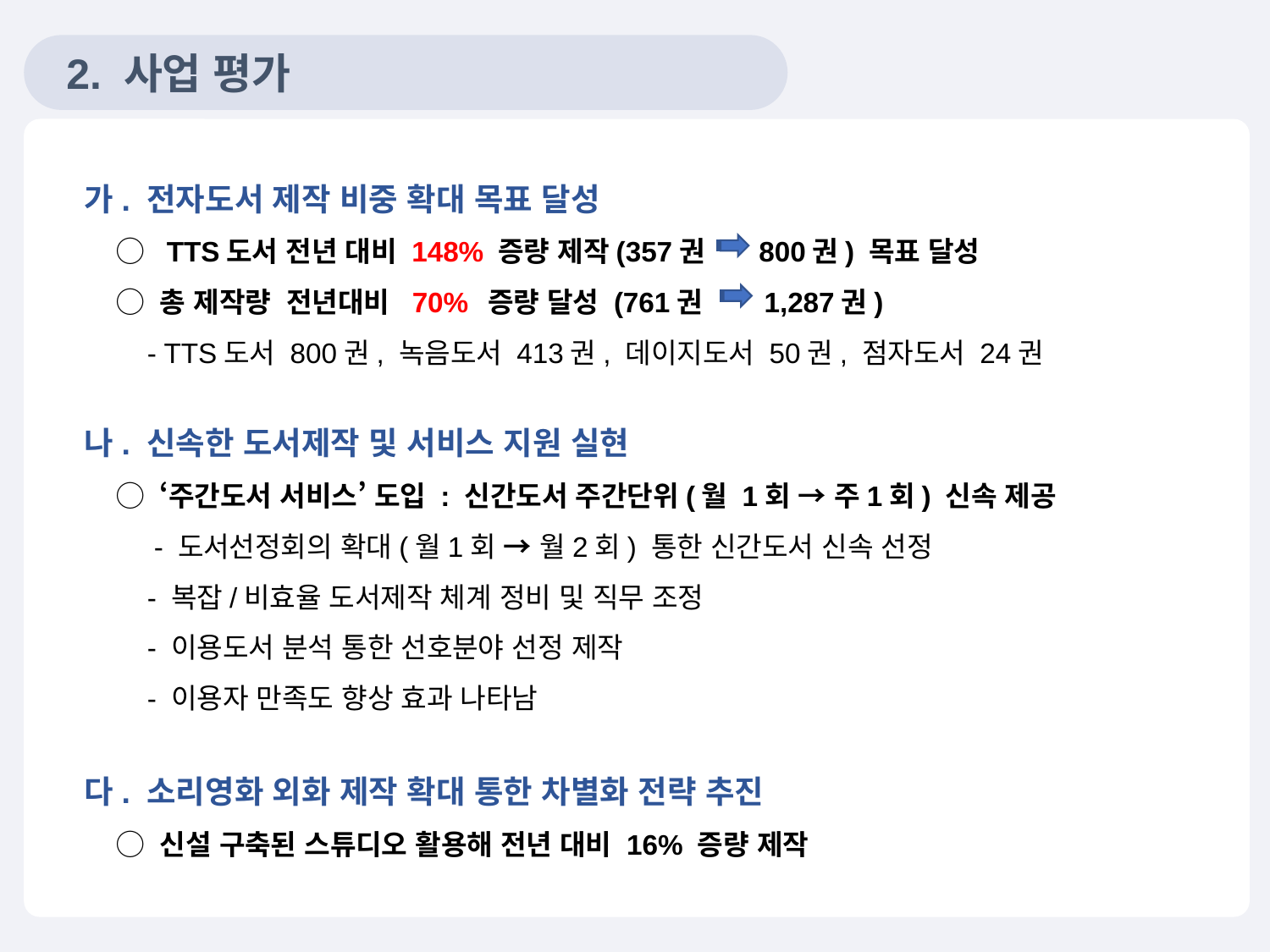

2. 사업 평가

가. 전자도서 제작 비중 확대 목표 달성
    ◯  TTS도서 전년 대비 148% 증량 제작(357권      800권) 목표 달성
    ◯  총 제작량  전년대비  70%  증량 달성 (761권       1,287권)
        - TTS도서 800권, 녹음도서 413권, 데이지도서 50권, 점자도서 24권

나. 신속한 도서제작 및 서비스 지원 실현
    ◯  ‘주간도서 서비스’ 도입 : 신간도서 주간단위(월 1회 → 주1회) 신속 제공
        - 도서선정회의 확대(월1회 → 월2회) 통한 신간도서 신속 선정
        - 복잡/비효율 도서제작 체계 정비 및 직무 조정
        - 이용도서 분석 통한 선호분야 선정 제작
        - 이용자 만족도 향상 효과 나타남

다. 소리영화 외화 제작 확대 통한 차별화 전략 추진
    ◯  신설 구축된 스튜디오 활용해 전년 대비 16% 증량 제작